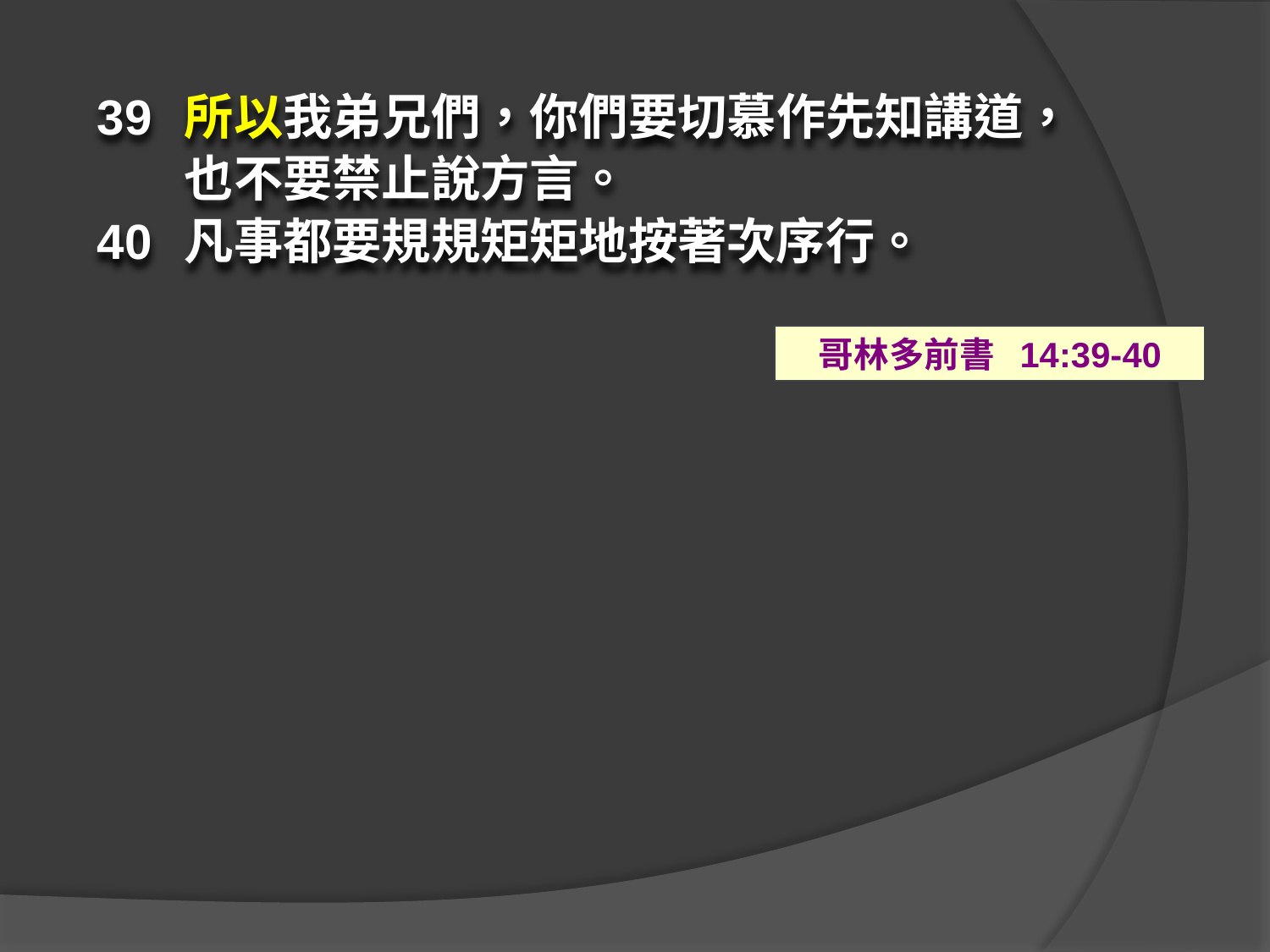

39	所以我弟兄們，你們要切慕作先知講道，    也不要禁止說方言。
40	凡事都要規規矩矩地按著次序行。
哥林多前書  14:39-40